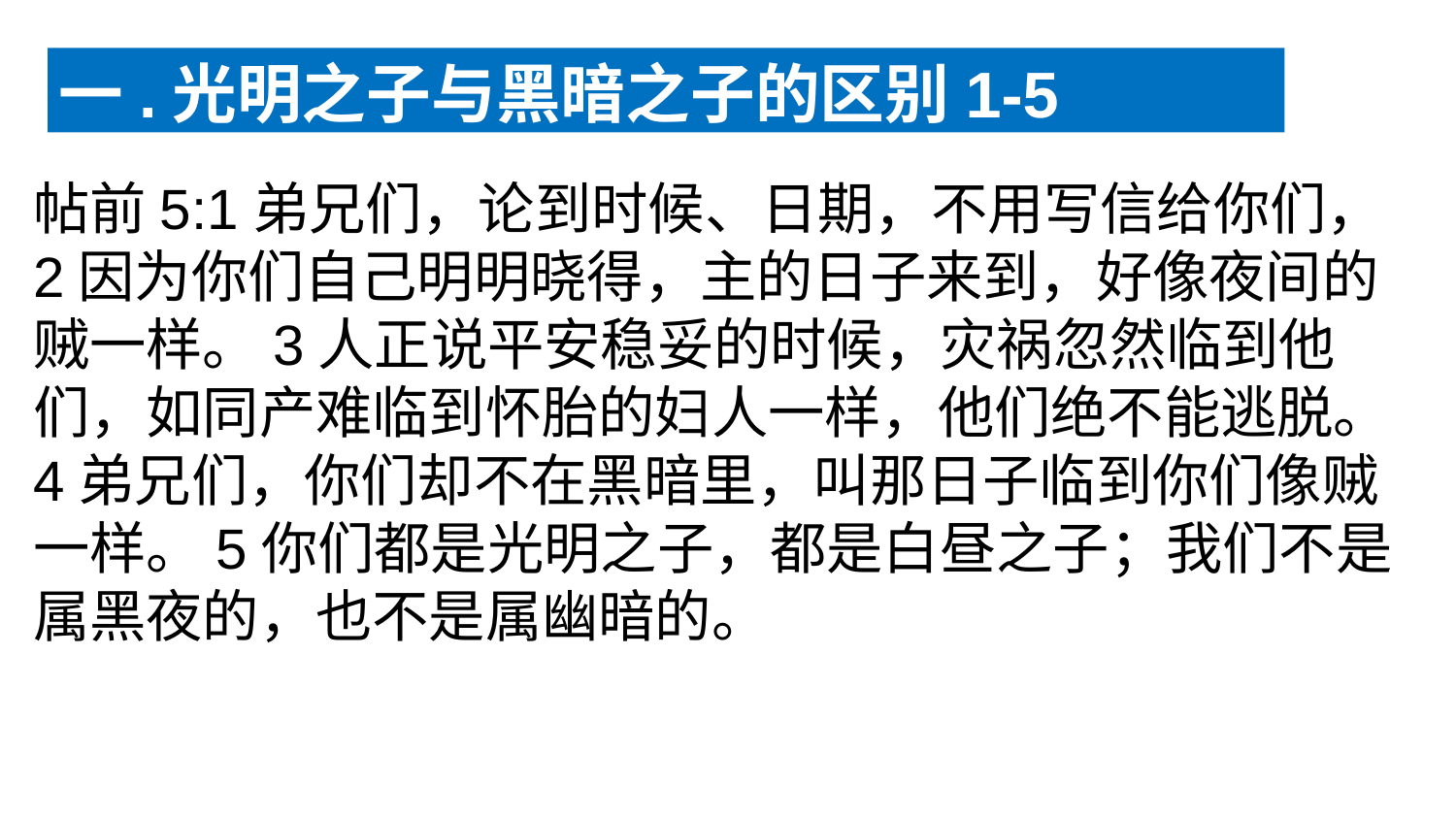

一.光明之子与黑暗之子的区别1-5

讨神的喜悦1-2
帖前5:1弟兄们，论到时候、日期，不用写信给你们，2因为你们自己明明晓得，主的日子来到，好像夜间的贼一样。3人正说平安稳妥的时候，灾祸忽然临到他们，如同产难临到怀胎的妇人一样，他们绝不能逃脱。4弟兄们，你们却不在黑暗里，叫那日子临到你们像贼一样。5你们都是光明之子，都是白昼之子；我们不是属黑夜的，也不是属幽暗的。